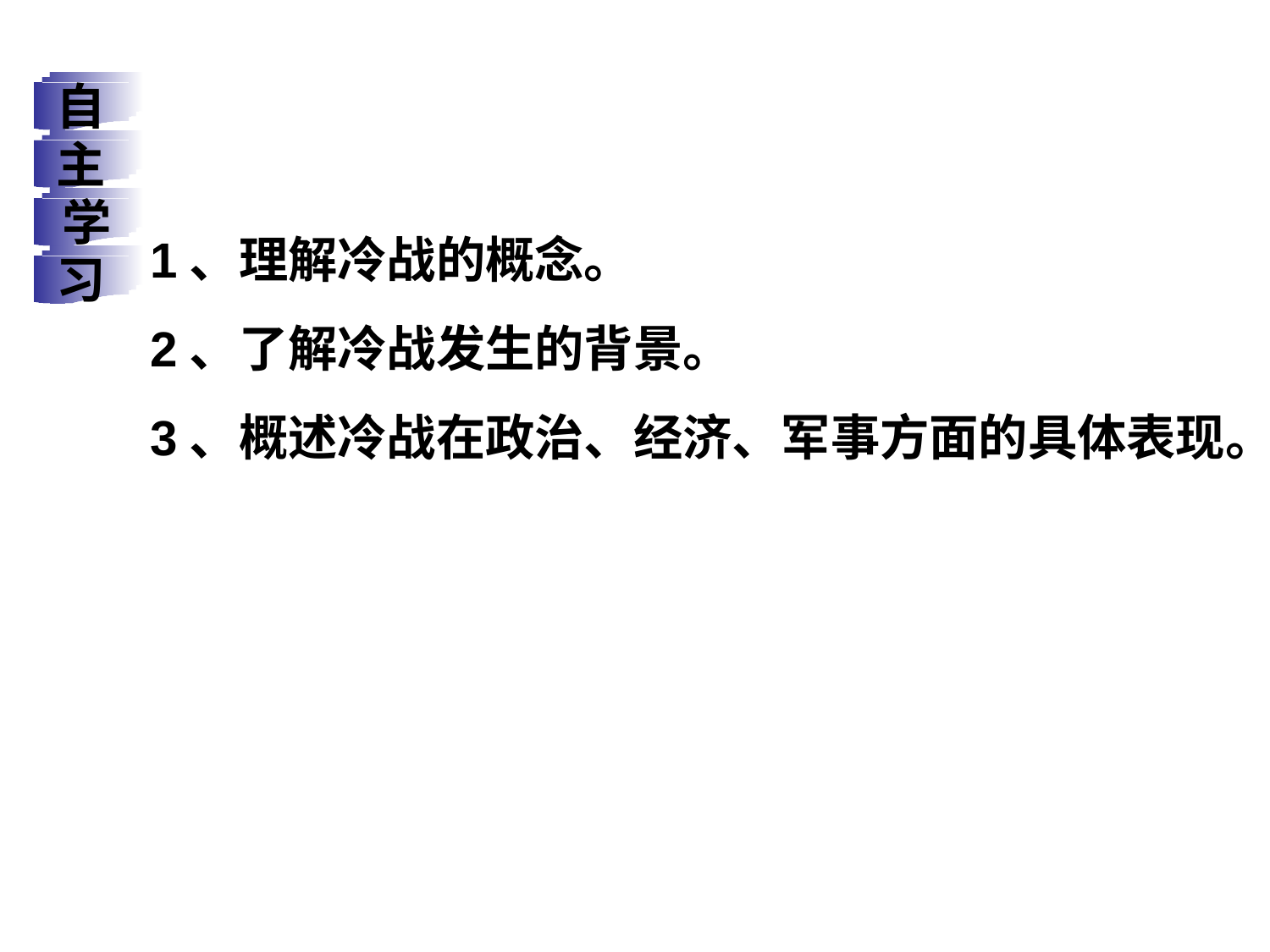

自
主
  学
习
1、理解冷战的概念。
2、了解冷战发生的背景。
3、概述冷战在政治、经济、军事方面的具体表现。